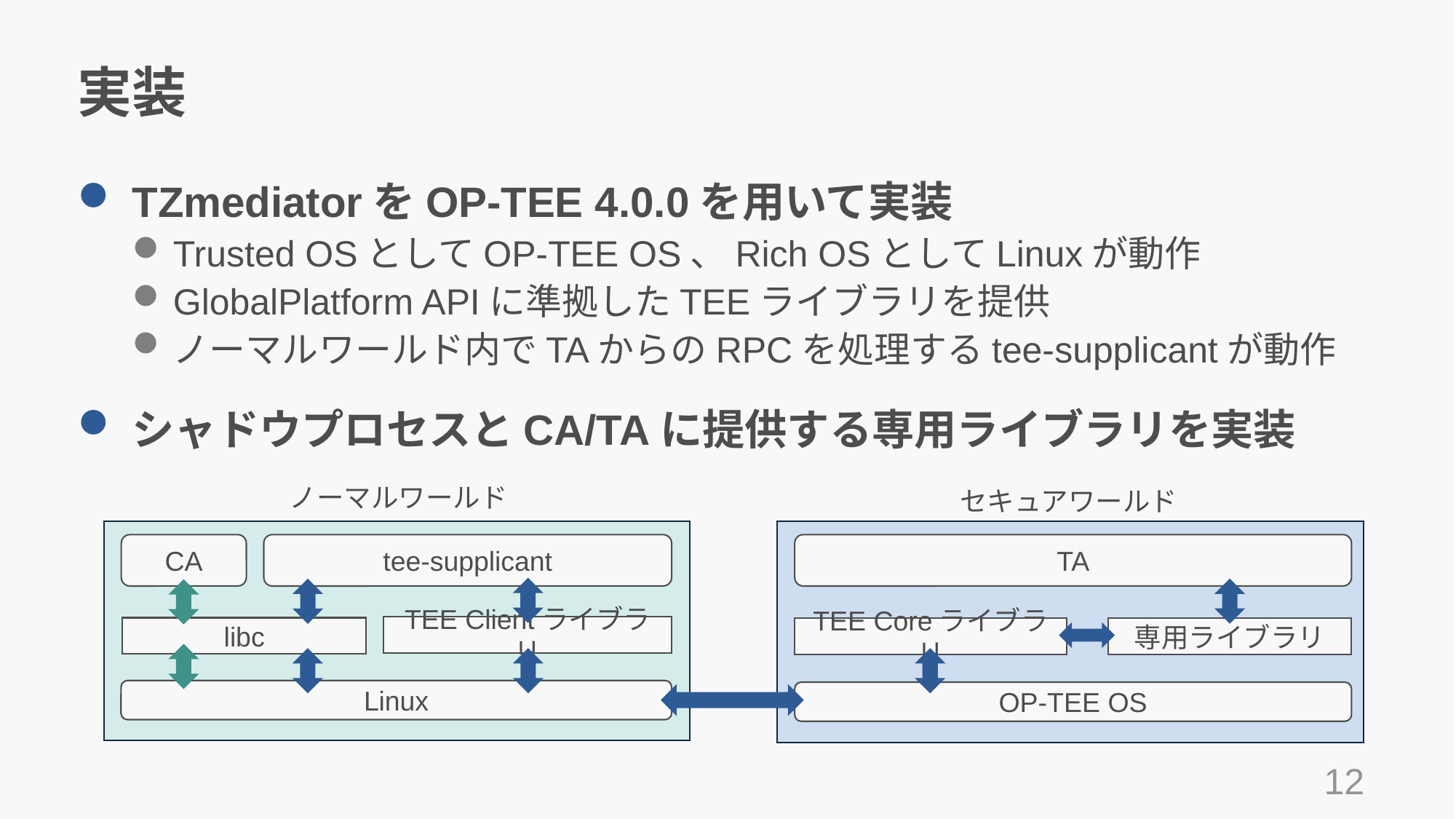

# 実装
TZmediatorをOP-TEE 4.0.0を用いて実装
Trusted OSとしてOP-TEE OS、Rich OSとしてLinuxが動作
GlobalPlatform APIに準拠したTEEライブラリを提供
ノーマルワールド内でTAからのRPCを処理するtee-supplicantが動作
シャドウプロセスとCA/TAに提供する専用ライブラリを実装
ノーマルワールド
セキュアワールド

TA
tee-supplicant
CA

TEE Clientライブラリ
libc
TEE Coreライブラリ
専用ライブラリ

Linux
OP-TEE OS